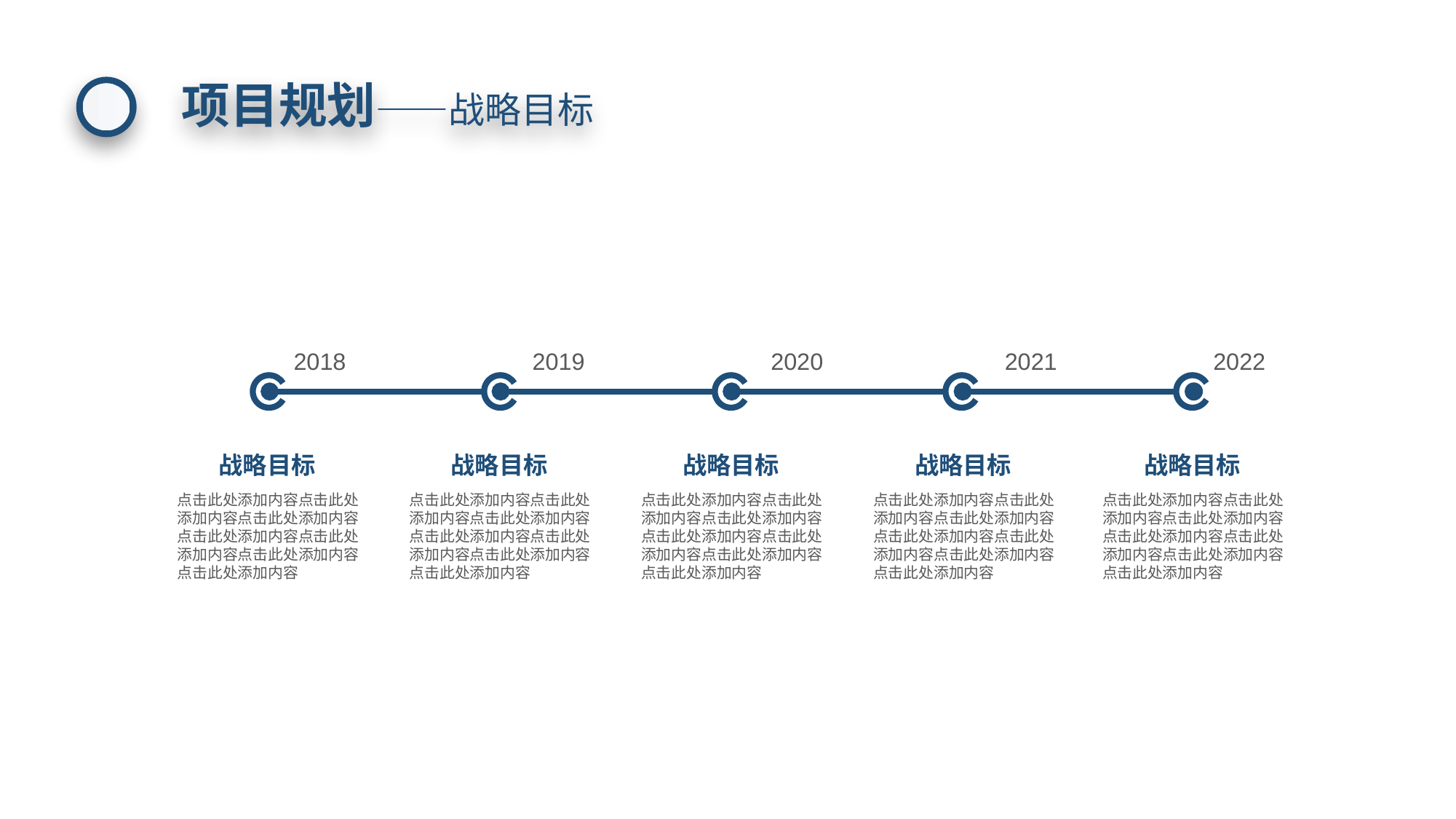

项目规划——战略目标

2018
2020
2021
2022
2019

战略目标
战略目标
战略目标
战略目标
战略目标
点击此处添加内容点击此处添加内容点击此处添加内容点击此处添加内容点击此处添加内容点击此处添加内容点击此处添加内容
点击此处添加内容点击此处添加内容点击此处添加内容点击此处添加内容点击此处添加内容点击此处添加内容点击此处添加内容
点击此处添加内容点击此处添加内容点击此处添加内容点击此处添加内容点击此处添加内容点击此处添加内容点击此处添加内容
点击此处添加内容点击此处添加内容点击此处添加内容点击此处添加内容点击此处添加内容点击此处添加内容点击此处添加内容
点击此处添加内容点击此处添加内容点击此处添加内容点击此处添加内容点击此处添加内容点击此处添加内容点击此处添加内容